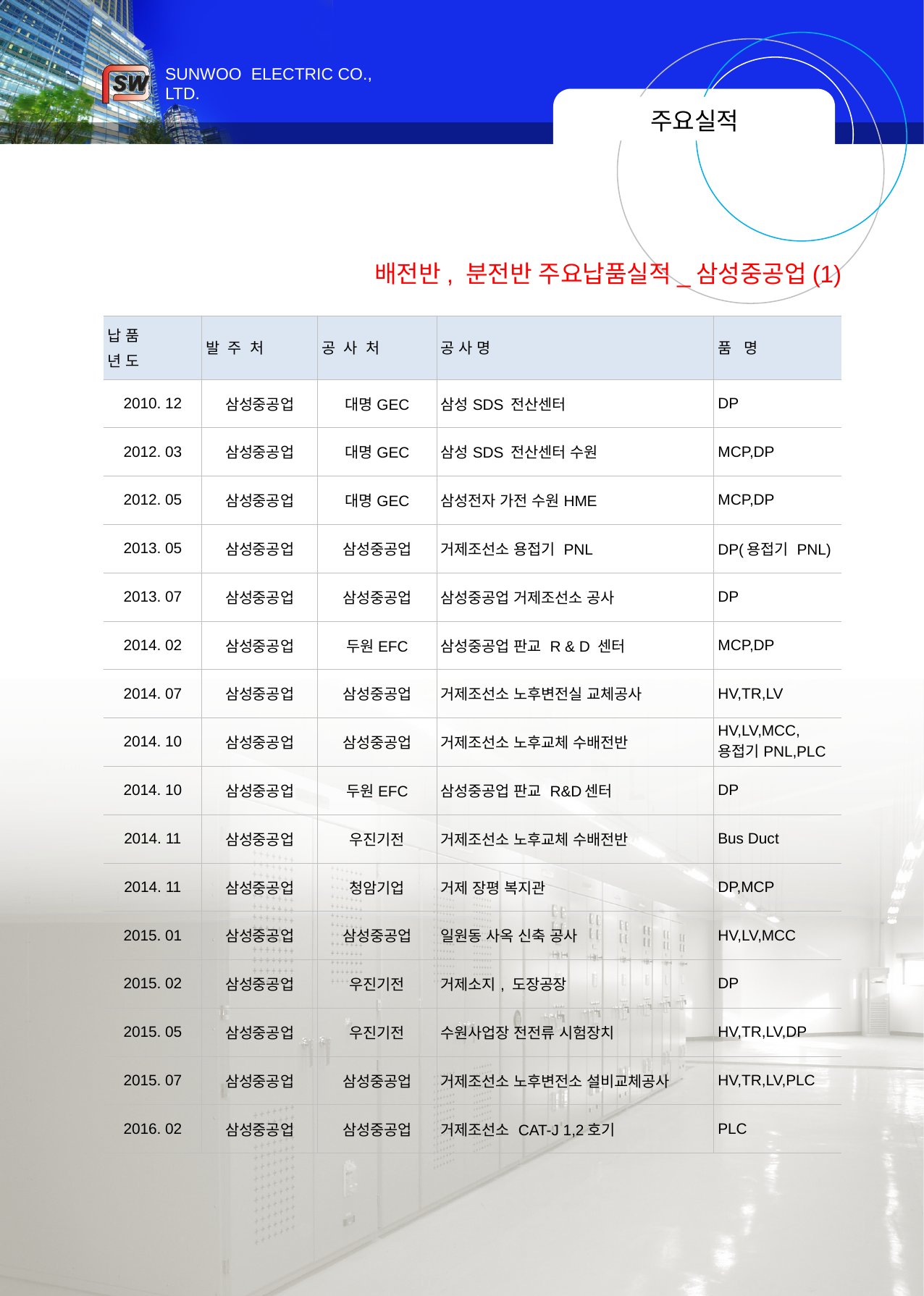

# 주요실적
배전반, 분전반 주요납품실적_삼성중공업(1)
| 납 품 년 도 | 발 주 처 | 공 사 처 | 공 사 명 | 품 명 |
| --- | --- | --- | --- | --- |
| 2010. 12 | 삼성중공업 | 대명GEC | 삼성SDS 전산센터 | DP |
| 2012. 03 | 삼성중공업 | 대명GEC | 삼성SDS 전산센터 수원 | MCP,DP |
| 2012. 05 | 삼성중공업 | 대명GEC | 삼성전자 가전 수원HME | MCP,DP |
| 2013. 05 | 삼성중공업 | 삼성중공업 | 거제조선소 용접기 PNL | DP(용접기 PNL) |
| 2013. 07 | 삼성중공업 | 삼성중공업 | 삼성중공업 거제조선소 공사 | DP |
| 2014. 02 | 삼성중공업 | 두원EFC | 삼성중공업 판교 R & D 센터 | MCP,DP |
| 2014. 07 | 삼성중공업 | 삼성중공업 | 거제조선소 노후변전실 교체공사 | HV,TR,LV |
| 2014. 10 | 삼성중공업 | 삼성중공업 | 거제조선소 노후교체 수배전반 | HV,LV,MCC, 용접기PNL,PLC |
| 2014. 10 | 삼성중공업 | 두원EFC | 삼성중공업 판교 R&D센터 | DP |
| 2014. 11 | 삼성중공업 | 우진기전 | 거제조선소 노후교체 수배전반 | Bus Duct |
| 2014. 11 | 삼성중공업 | 청암기업 | 거제 장평 복지관 | DP,MCP |
| 2015. 01 | 삼성중공업 | 삼성중공업 | 일원동 사옥 신축 공사 | HV,LV,MCC |
| 2015. 02 | 삼성중공업 | 우진기전 | 거제소지, 도장공장 | DP |
| 2015. 05 | 삼성중공업 | 우진기전 | 수원사업장 전전류 시험장치 | HV,TR,LV,DP |
| 2015. 07 | 삼성중공업 | 삼성중공업 | 거제조선소 노후변전소 설비교체공사 | HV,TR,LV,PLC |
| 2016. 02 | 삼성중공업 | 삼성중공업 | 거제조선소 CAT-J 1,2호기 | PLC |